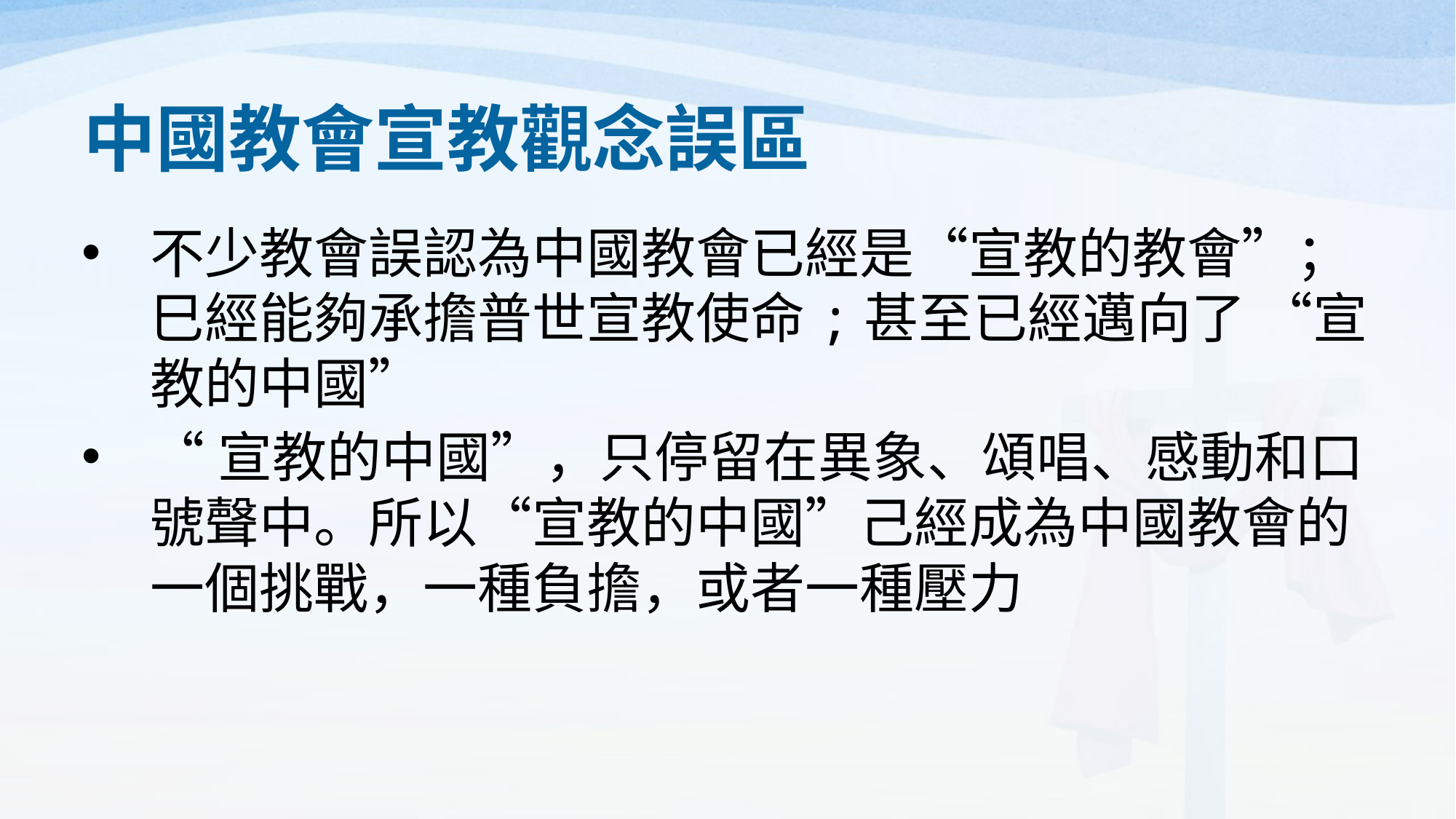

# 中國教會宣教觀念誤區
不少教會誤認為中國教會已經是“宣教的教會”；巳經能夠承擔普世宣教使命;甚至已經邁向了 “宣教的中國”
“宣教的中國”，只停留在異象、頌唱、感動和口號聲中。所以“宣教的中國”己經成為中國教會的一個挑戰，一種負擔，或者一種壓力